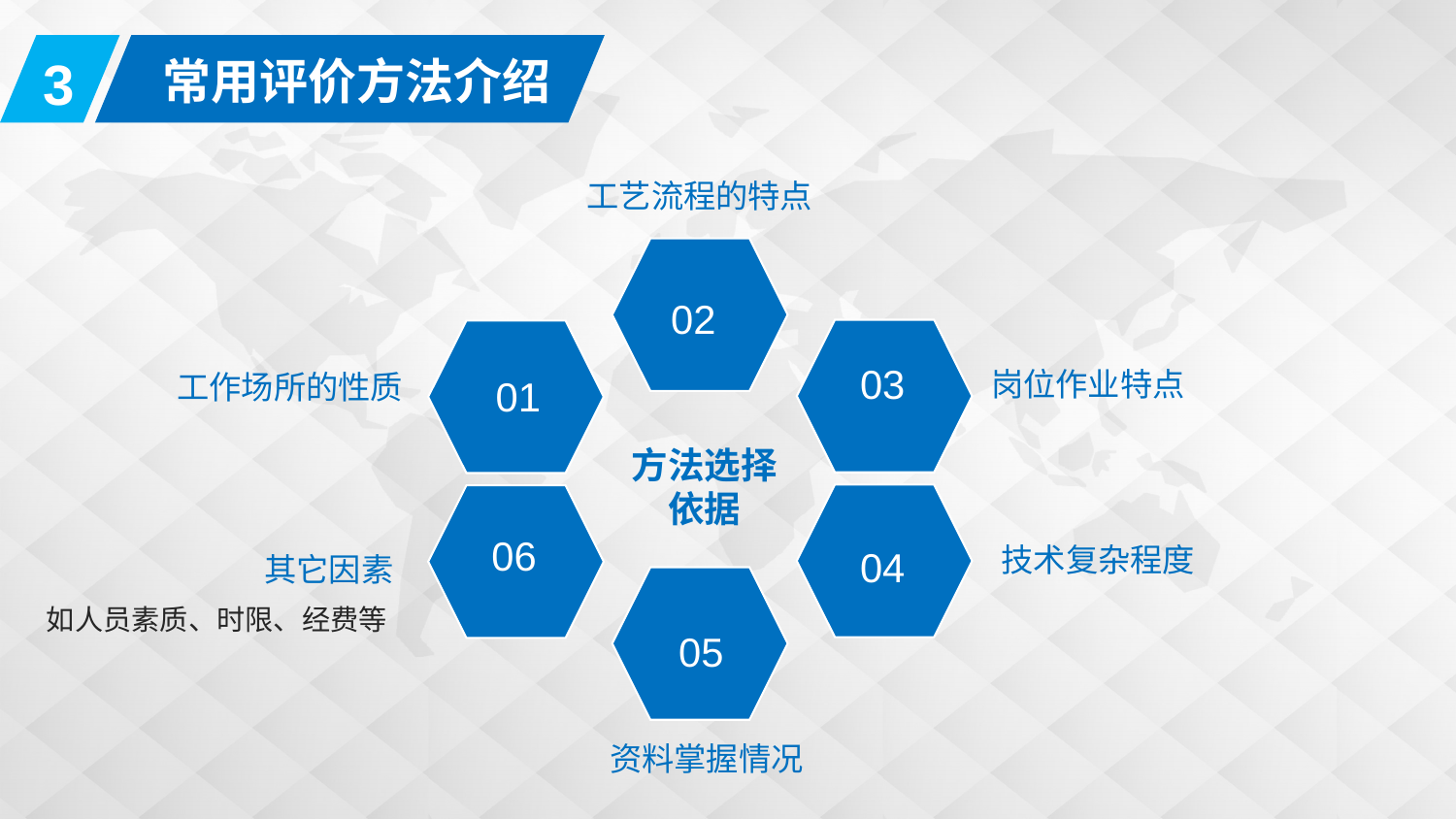

3
常用评价方法介绍
工艺流程的特点

02

03
岗位作业特点
工作场所的性质
01
方法选择
依据

06
技术复杂程度
04
其它因素
如人员素质、时限、经费等

05

资料掌握情况